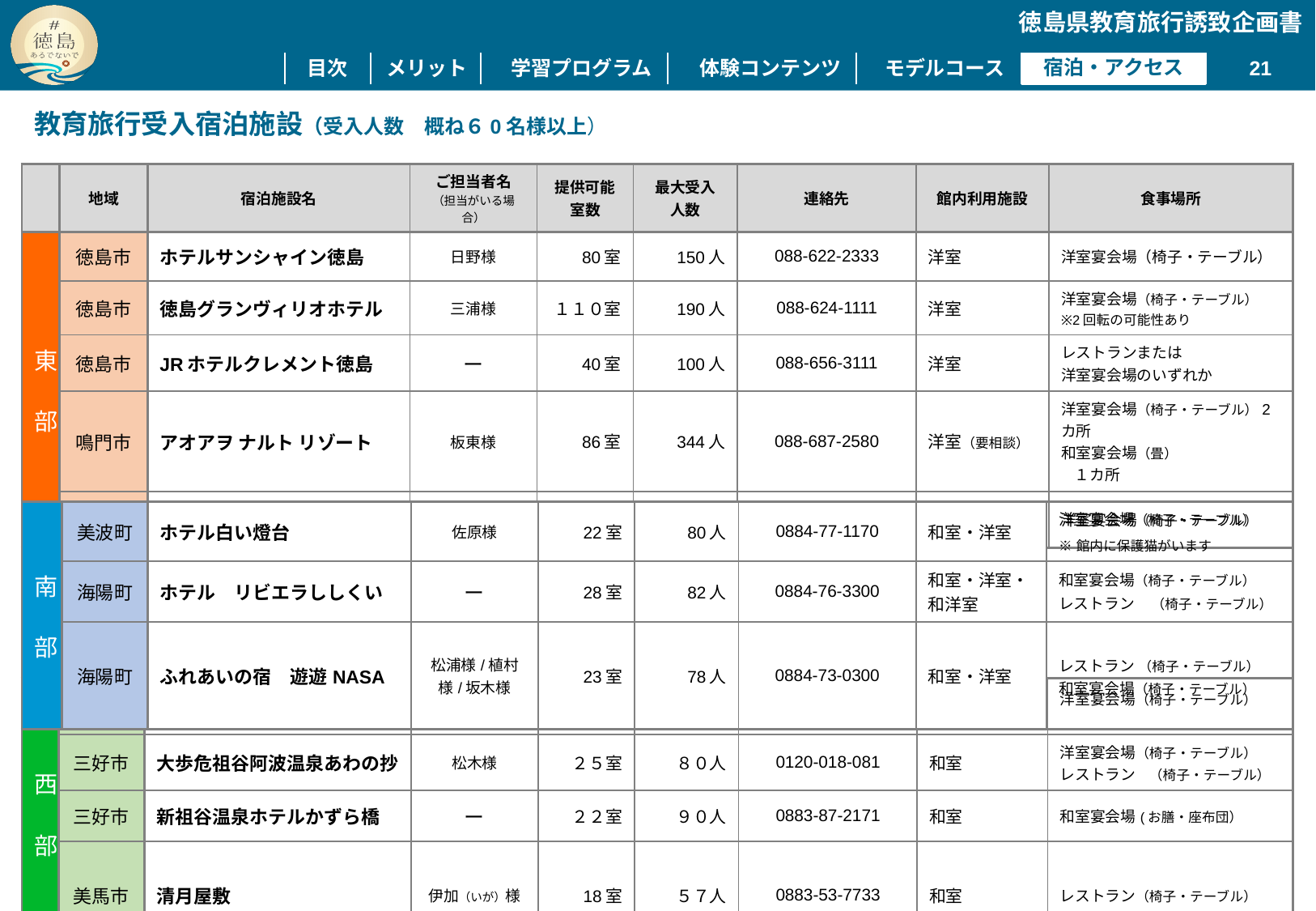

21
宿泊・アクセス
教育旅行受入宿泊施設（受入人数　概ね６0名様以上）
|  | 地域 | 宿泊施設名 | ご担当者名 （担当がいる場合） | 提供可能室数 | 最大受入 人数 | 連絡先 | 館内利用施設 | 食事場所 |
| --- | --- | --- | --- | --- | --- | --- | --- | --- |
| 東 部 | 徳島市 | ホテルサンシャイン徳島 | 日野様 | 80室 | 150人 | 088-622-2333 | 洋室 | 洋室宴会場（椅子・テーブル） |
|  | 徳島市 | 徳島グランヴィリオホテル | 三浦様 | １１０室 | 190人 | 088-624-1111 | 洋室 | 洋室宴会場（椅子・テーブル） ※2回転の可能性あり |
|  | 徳島市 | JRホテルクレメント徳島 | ー | 40室 | 100人 | 088-656-3111 | 洋室 | レストランまたは 洋室宴会場のいずれか |
|  | 鳴門市 | アオアヲ ナルト リゾート | 板東様 | 86室 | 344人 | 088-687-2580 | 洋室（要相談） | 洋室宴会場（椅子・テーブル）2カ所 和室宴会場（畳）　　　　　　　　１カ所 |
|  | 上勝町 | 月ケ谷温泉 月の宿 | 栗林様 | 16室 | 60人 | 0885-46-0203 | 和室・洋室 （フロア貸切可） | 洋室宴会場（椅子・テーブル） |
| 南 部 | 美波町 | ホテル白い燈台 | 佐原様 | 22室 | 80人 | 0884-77-1170 | 和室・洋室 | 洋室宴会場（椅子・テーブル） ※館内に保護猫がいます |
| --- | --- | --- | --- | --- | --- | --- | --- | --- |
|  | 海陽町 | ホテル　リビエラししくい | ー | 28室 | 82人 | 0884-76-3300 | 和室・洋室・ 和洋室 | 和室宴会場（椅子・テーブル） レストラン　（椅子・テーブル） |
|  | 海陽町 | ふれあいの宿　遊遊NASA | 松浦様/植村様/坂木様 | 23室 | 78人 | 0884-73-0300 | 和室・洋室 | レストラン （椅子・テーブル） 和室宴会場（椅子・テーブル） |
| 西 部 | 三好市 | 祖谷渓温泉ホテル秘境の湯 | 栩本（とちもと）様 | 53室 | 1０0人 | 0883-87-2300 | 和室 | 洋室宴会場（椅子・テーブル） |
| --- | --- | --- | --- | --- | --- | --- | --- | --- |
|  | 三好市 | 大歩危祖谷阿波温泉あわの抄 | 松木様 | ２５室 | ８０人 | 0120-018-081 | 和室 | 洋室宴会場（椅子・テーブル） レストラン　（椅子・テーブル） |
|  | 三好市 | 新祖谷温泉ホテルかずら橋 | ー | ２２室 | ９０人 | 0883-87-2171 | 和室 | 和室宴会場(お膳・座布団） |
|  | 美馬市 | 清月屋敷 | 伊加（いが）様 | 18室 | ５７人 | 0883-53-7733 | 和室 | レストラン（椅子・テーブル） |